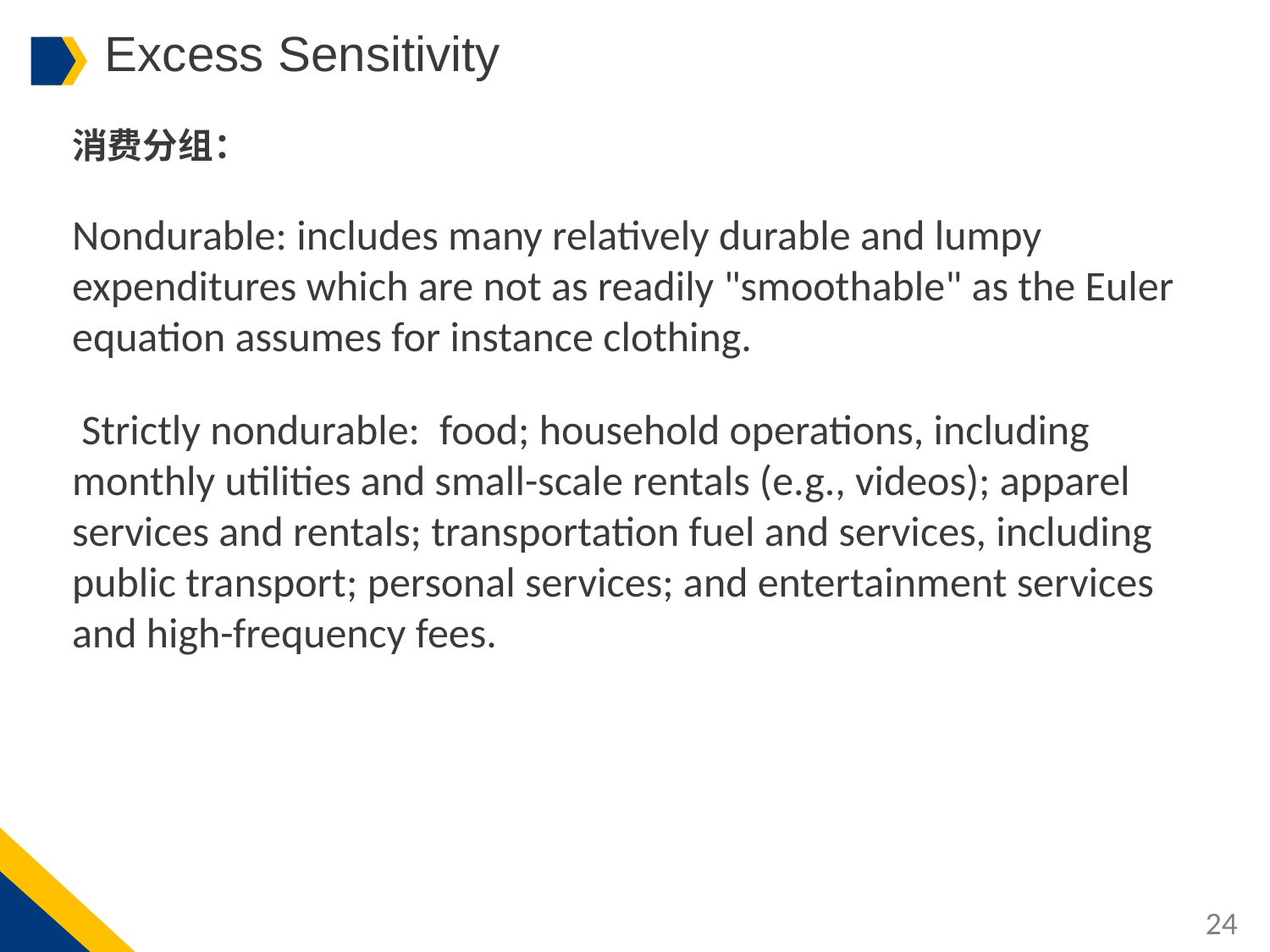

Excess Sensitivity

消费分组：

Nondurable: includes many relatively durable and lumpy expenditures which are not as readily "smoothable" as the Euler equation assumes for instance clothing.

 Strictly nondurable:  food; household operations, including monthly utilities and small-scale rentals (e.g., videos); apparel services and rentals; transportation fuel and services, including public transport; personal services; and entertainment services and high-frequency fees.